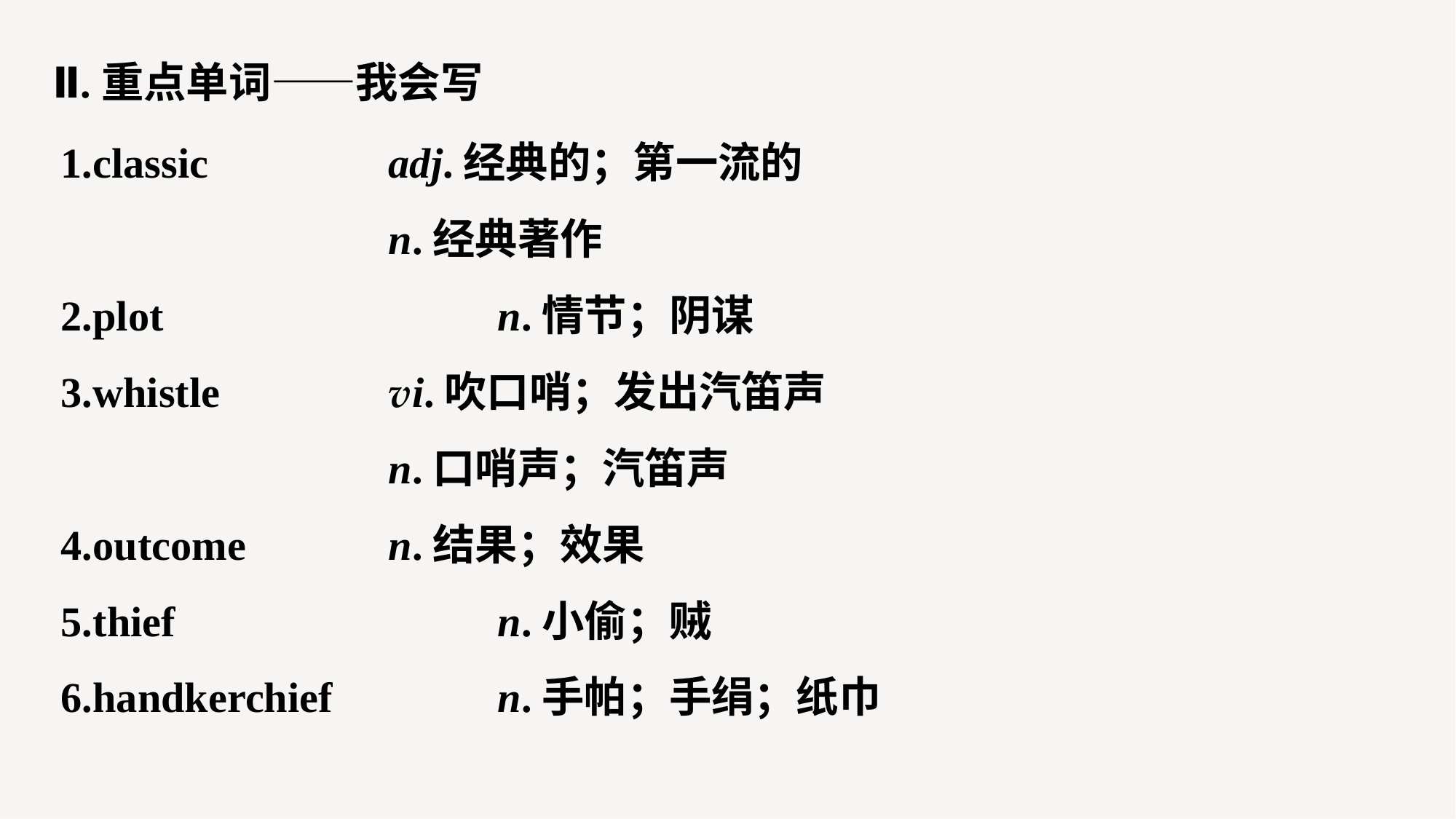

Ⅱ.重点单词——我会写
1.classic 		adj.经典的；第一流的
			n.经典著作
2.plot 			n.情节；阴谋
3.whistle 		vi.吹口哨；发出汽笛声
			n.口哨声；汽笛声
4.outcome 		n.结果；效果
5.thief 			n.小偷；贼
6.handkerchief 		n.手帕；手绢；纸巾